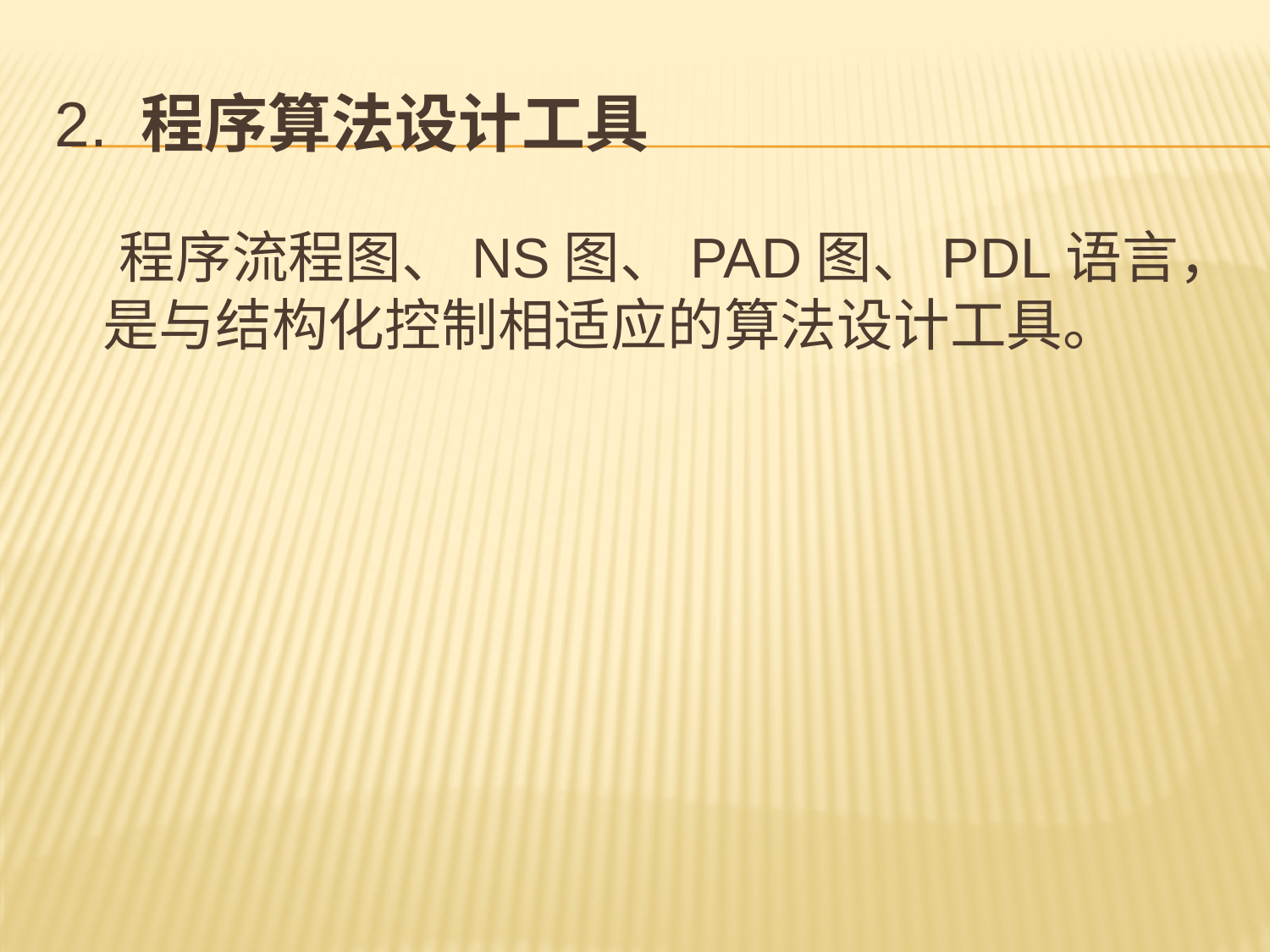

# 2. 程序算法设计工具
    程序流程图、NS图、PAD图、PDL语言，是与结构化控制相适应的算法设计工具。